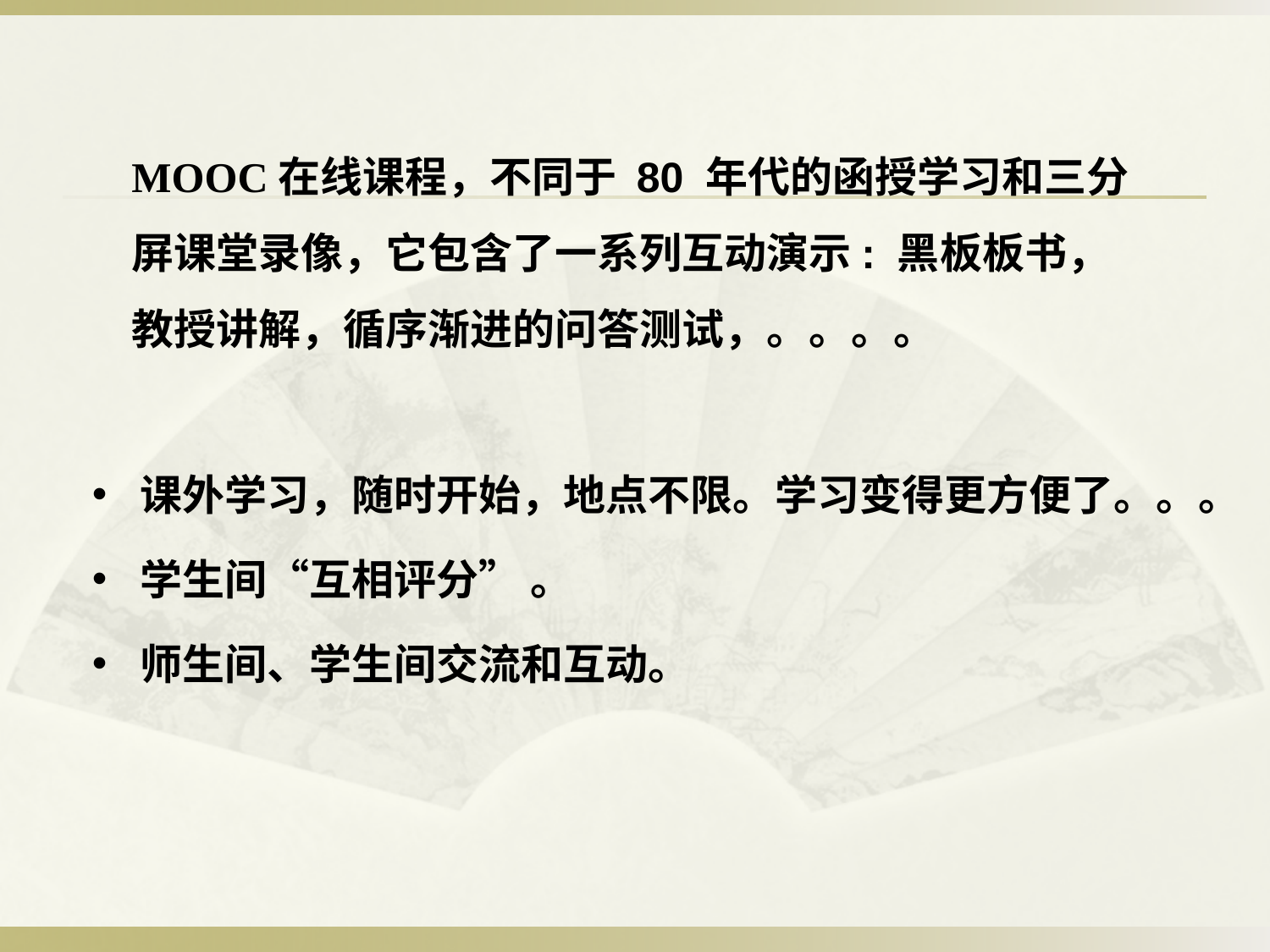

MOOC在线课程，不同于 80 年代的函授学习和三分屏课堂录像，它包含了一系列互动演示: 黑板板书，教授讲解，循序渐进的问答测试，。。。。
课外学习，随时开始，地点不限。学习变得更方便了。。。
学生间“互相评分” 。
师生间、学生间交流和互动。